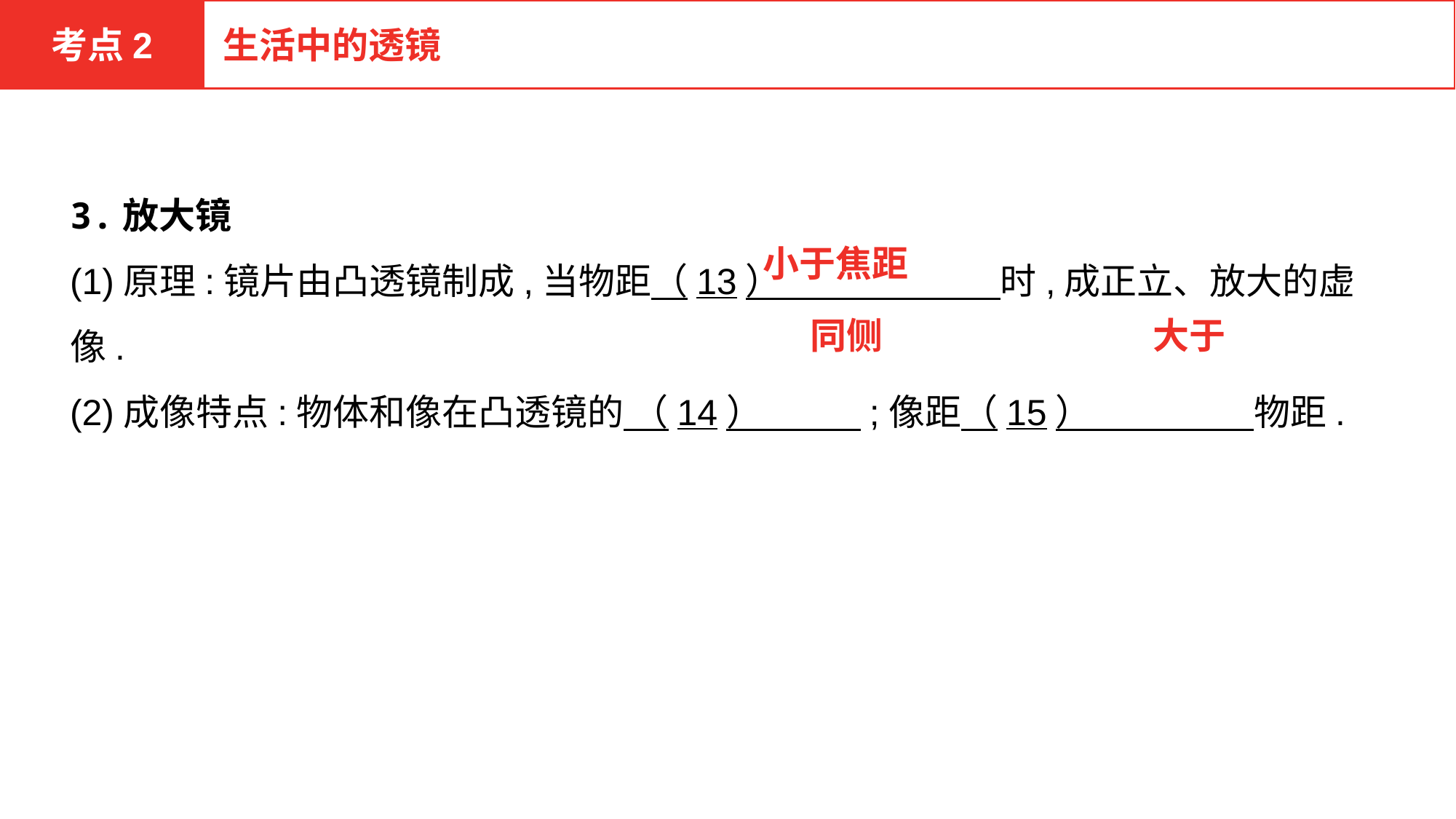

考点2
生活中的透镜
3.放大镜
(1)原理:镜片由凸透镜制成,当物距（13）　　　　　　时,成正立、放大的虚像.
(2)成像特点:物体和像在凸透镜的 （14）            ;像距（15）　  　　　物距.
小于焦距
同侧
大于